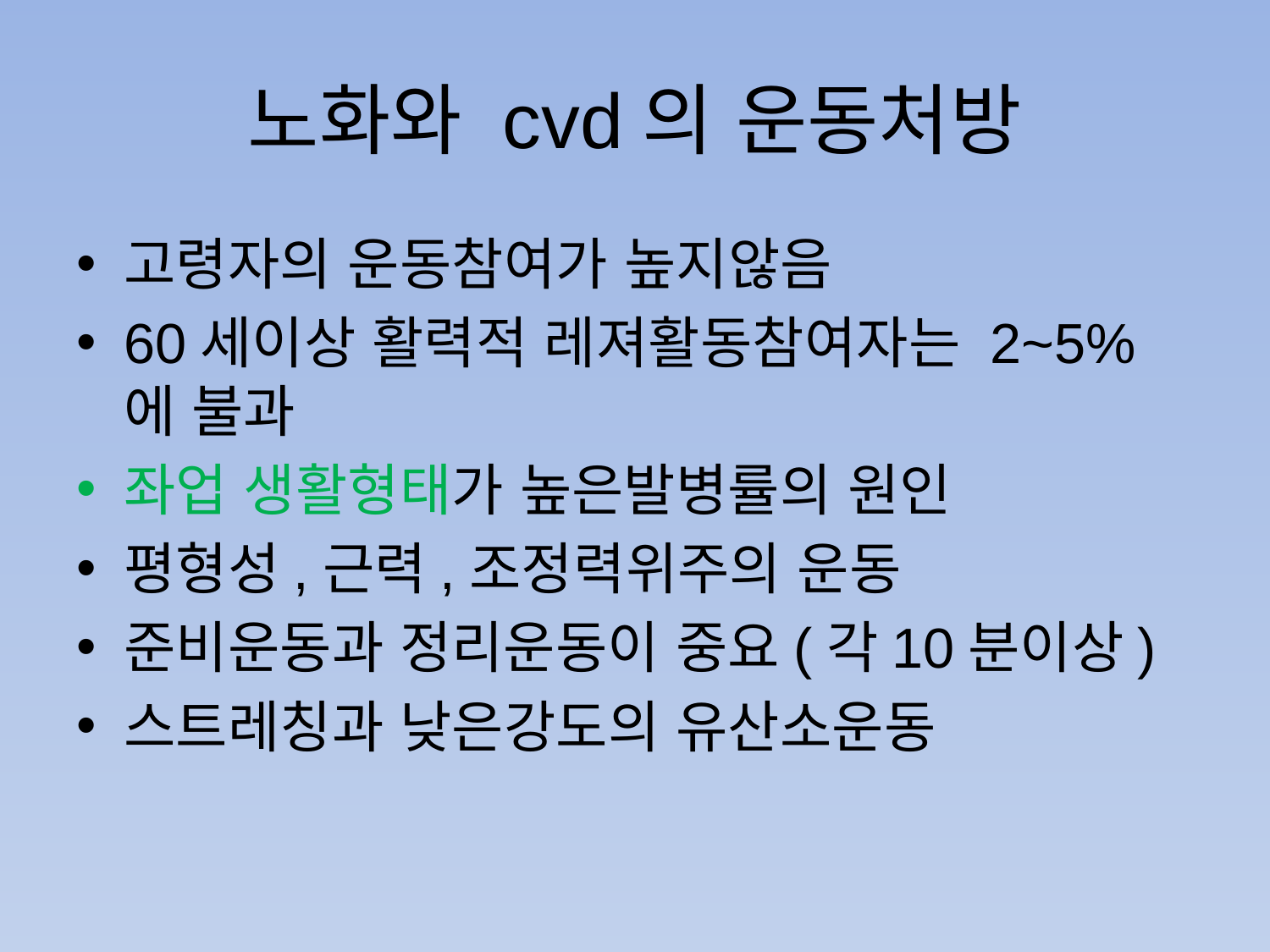

# 노화와 cvd의 운동처방
고령자의 운동참여가 높지않음
60세이상 활력적 레져활동참여자는 2~5%에 불과
좌업 생활형태가 높은발병률의 원인
평형성,근력,조정력위주의 운동
준비운동과 정리운동이 중요(각10분이상)
스트레칭과 낮은강도의 유산소운동